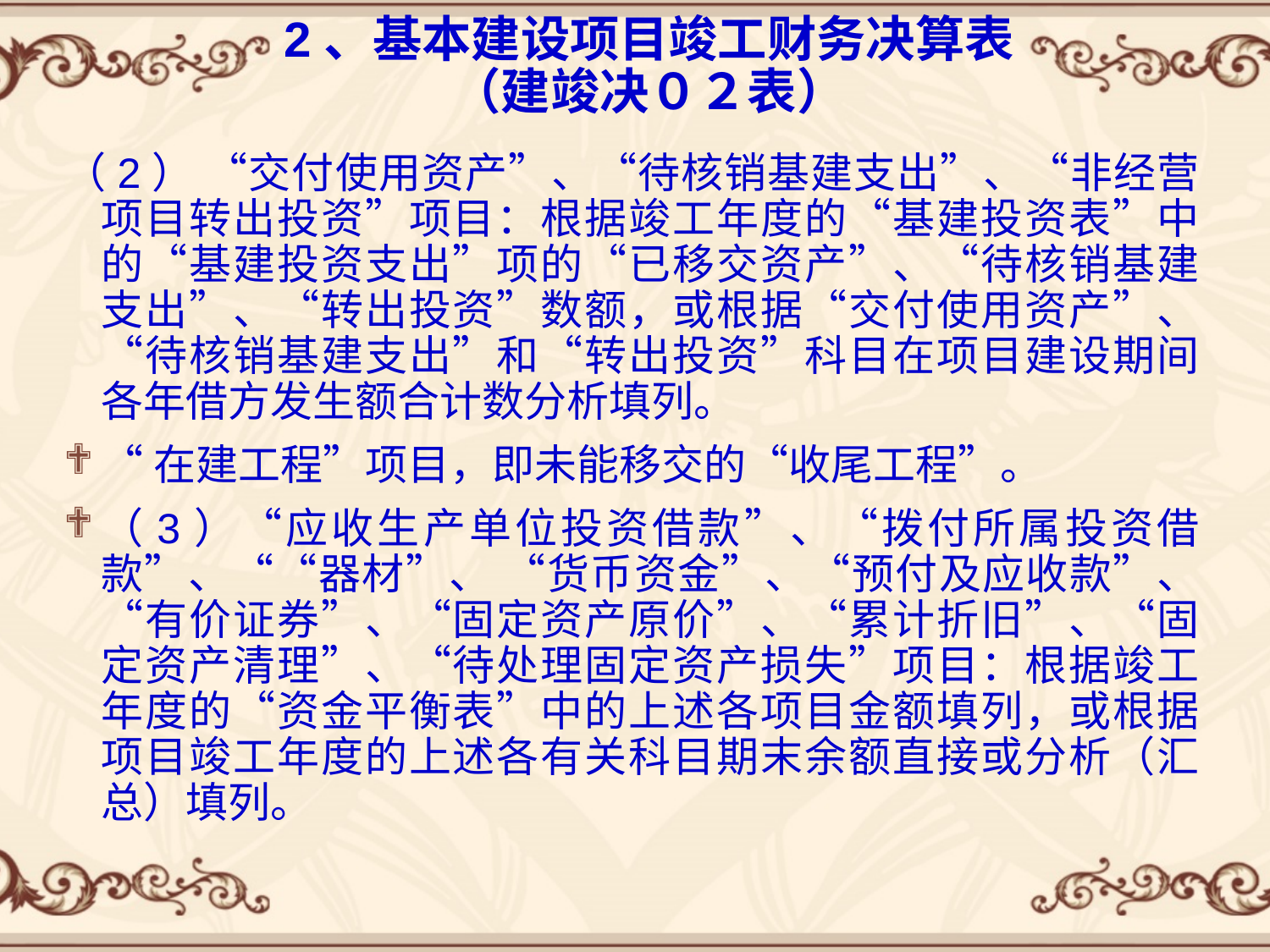

# 2、基本建设项目竣工财务决算表（建竣决０２表）
（2） “交付使用资产”、“待核销基建支出”、“非经营项目转出投资”项目：根据竣工年度的“基建投资表”中的“基建投资支出”项的“已移交资产”、“待核销基建支出”、“转出投资”数额，或根据“交付使用资产”、“待核销基建支出”和“转出投资”科目在项目建设期间各年借方发生额合计数分析填列。
“在建工程”项目，即未能移交的“收尾工程”。
（3）“应收生产单位投资借款”、“拨付所属投资借款”、““器材”、 “货币资金”、“预付及应收款”、“有价证券”、“固定资产原价”、“累计折旧”、“固定资产清理”、“待处理固定资产损失”项目：根据竣工年度的“资金平衡表”中的上述各项目金额填列，或根据项目竣工年度的上述各有关科目期末余额直接或分析（汇总）填列。